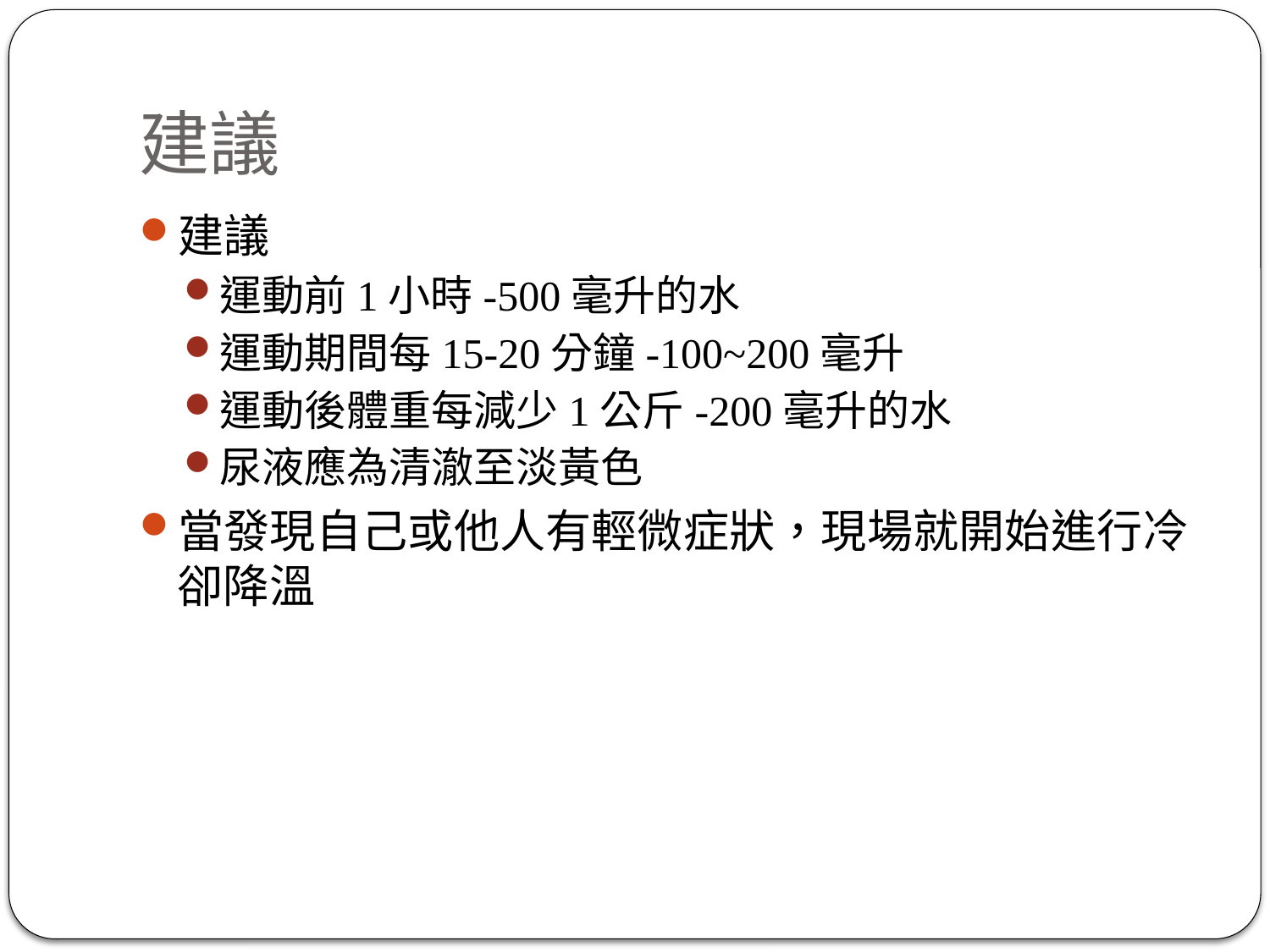

# 建議
建議
運動前1小時-500毫升的水
運動期間每15-20分鐘-100~200毫升
運動後體重每減少1公斤-200毫升的水
尿液應為清澈至淡黃色
當發現自己或他人有輕微症狀，現場就開始進行冷卻降溫